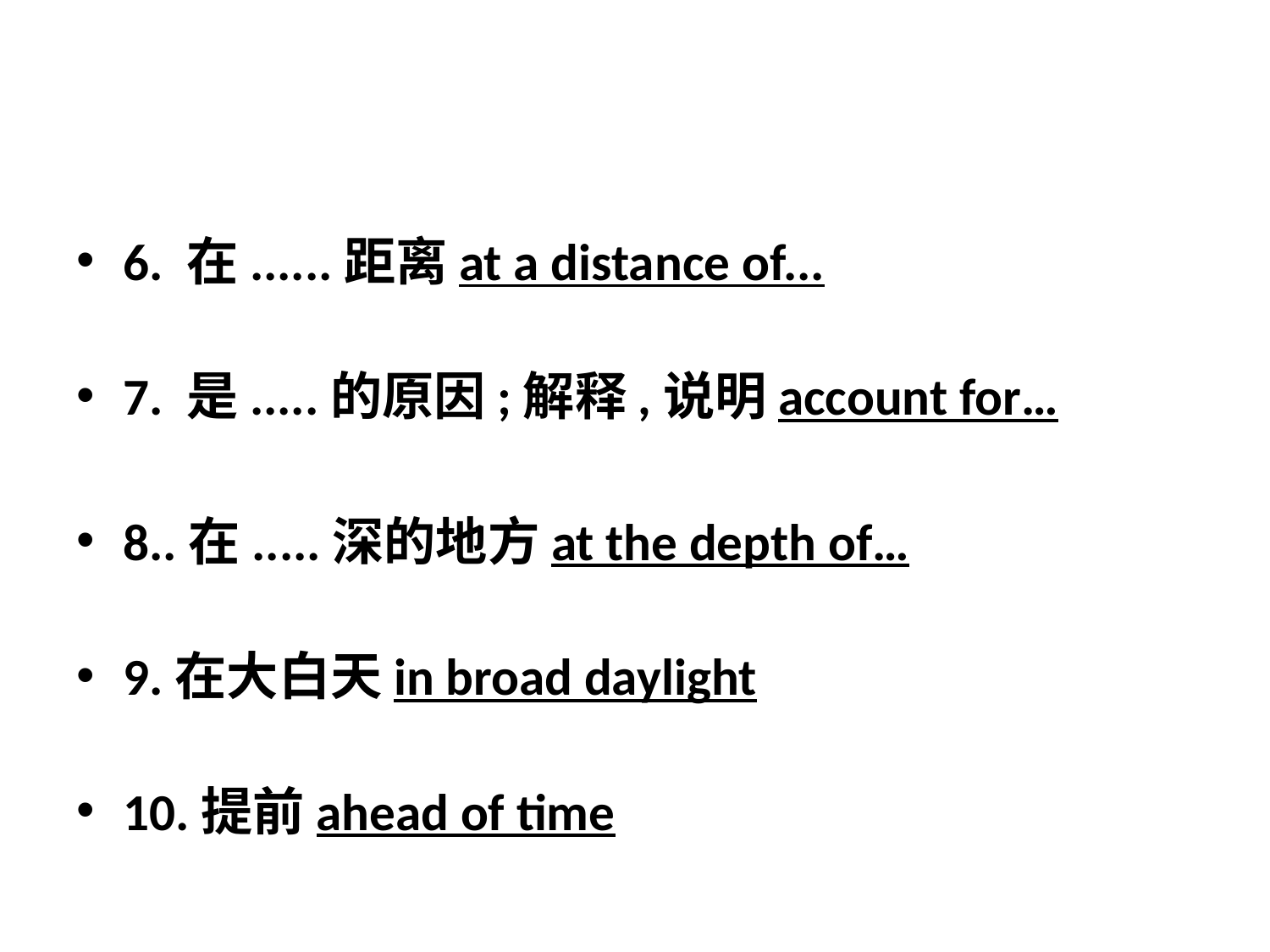

#
6. 在......距离at a distance of...
7. 是.....的原因;解释,说明account for…

8..在.....深的地方at the depth of…
9.在大白天in broad daylight
10.提前ahead of time